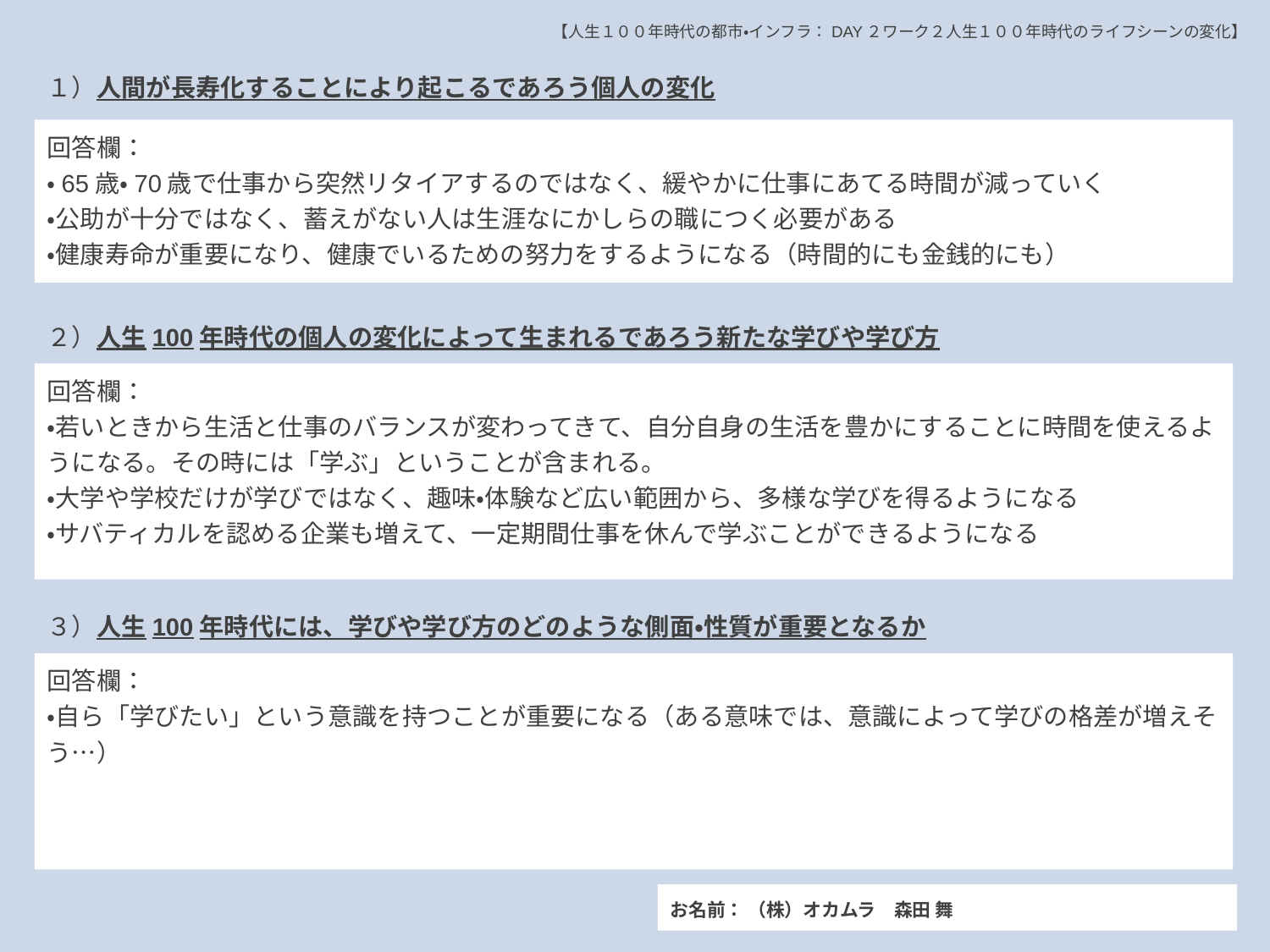

【人生１００年時代の都市・インフラ：DAY２ワーク２人生１００年時代のライフシーンの変化】
１）人間が長寿化することにより起こるであろう個人の変化
回答欄：
・65歳・70歳で仕事から突然リタイアするのではなく、緩やかに仕事にあてる時間が減っていく
・公助が十分ではなく、蓄えがない人は生涯なにかしらの職につく必要がある
・健康寿命が重要になり、健康でいるための努力をするようになる（時間的にも金銭的にも）
２）人生100年時代の個人の変化によって生まれるであろう新たな学びや学び方
回答欄：
・若いときから生活と仕事のバランスが変わってきて、自分自身の生活を豊かにすることに時間を使えるようになる。その時には「学ぶ」ということが含まれる。
・大学や学校だけが学びではなく、趣味・体験など広い範囲から、多様な学びを得るようになる
・サバティカルを認める企業も増えて、一定期間仕事を休んで学ぶことができるようになる
３）人生100年時代には、学びや学び方のどのような側面・性質が重要となるか
回答欄：
・自ら「学びたい」という意識を持つことが重要になる（ある意味では、意識によって学びの格差が増えそう…）
お名前： （株）オカムラ　森田 舞